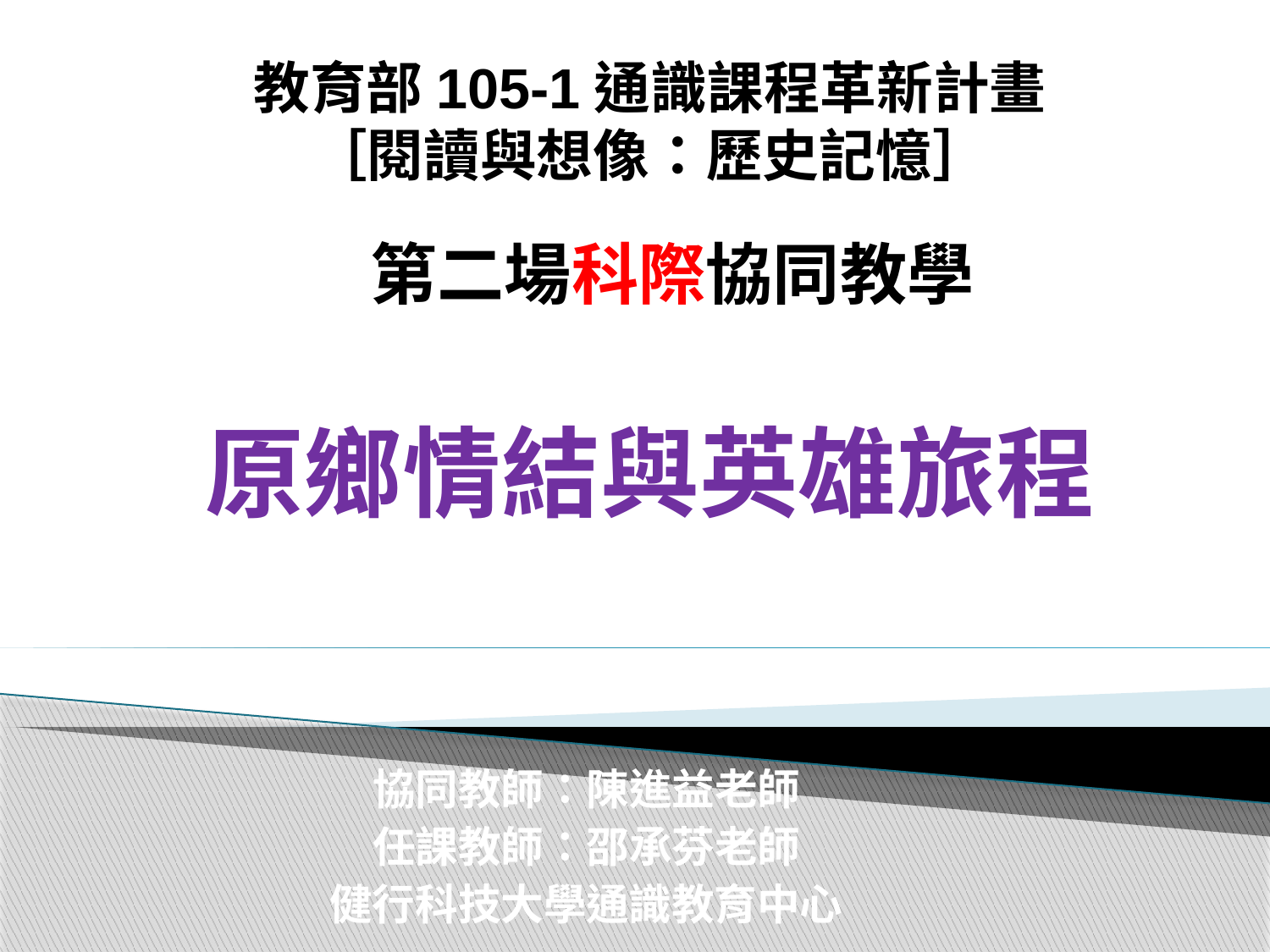

教育部105-1通識課程革新計畫
［閱讀與想像：歷史記憶］
第二場科際協同教學
# 原鄉情結與英雄旅程
協同教師：陳進益老師
任課教師：邵承芬老師
健行科技大學通識教育中心